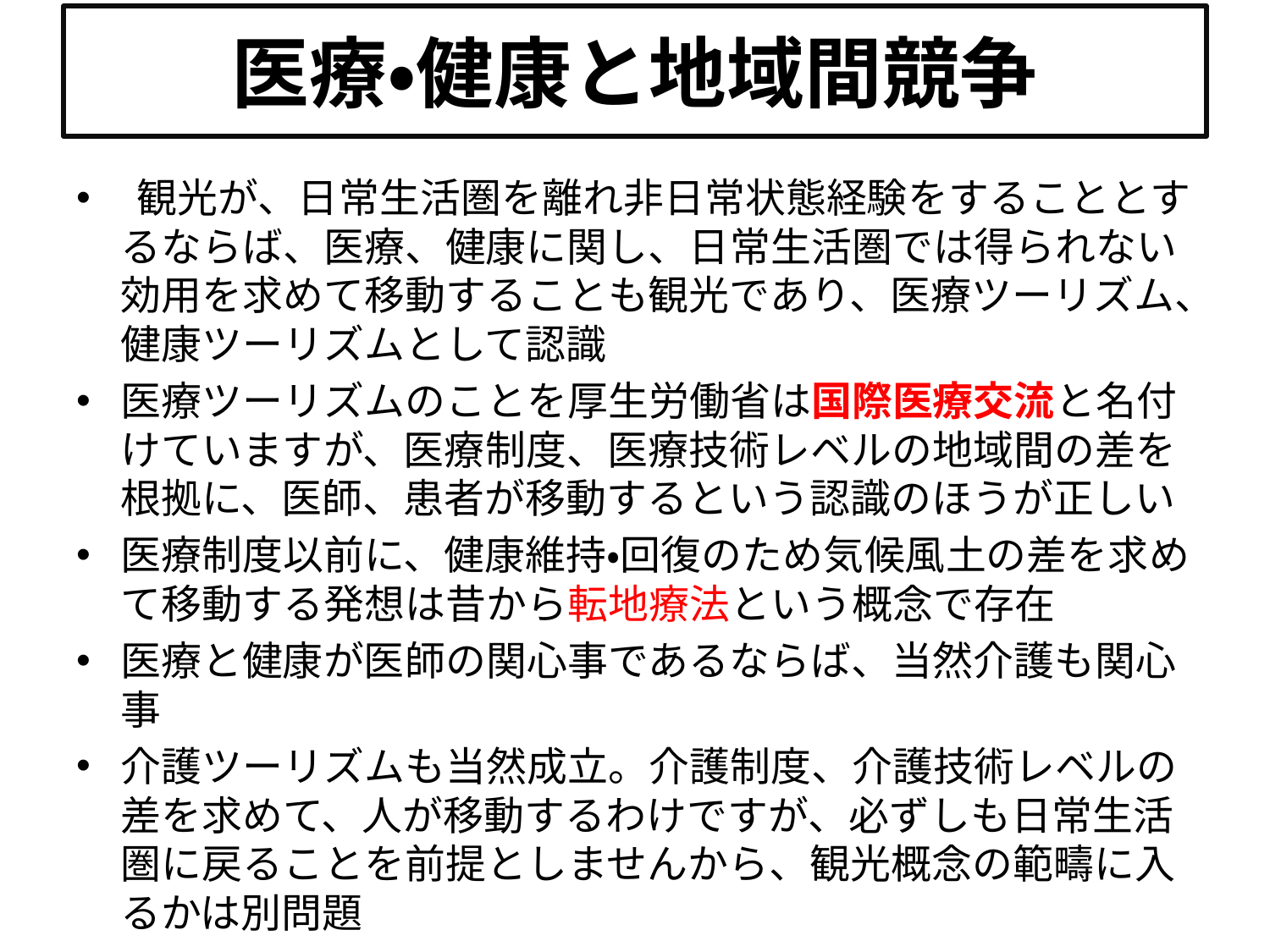

# 医療・健康と地域間競争
 観光が、日常生活圏を離れ非日常状態経験をすることとするならば、医療、健康に関し、日常生活圏では得られない効用を求めて移動することも観光であり、医療ツーリズム、健康ツーリズムとして認識
医療ツーリズムのことを厚生労働省は国際医療交流と名付けていますが、医療制度、医療技術レベルの地域間の差を根拠に、医師、患者が移動するという認識のほうが正しい
医療制度以前に、健康維持・回復のため気候風土の差を求めて移動する発想は昔から転地療法という概念で存在
医療と健康が医師の関心事であるならば、当然介護も関心事
介護ツーリズムも当然成立。介護制度、介護技術レベルの差を求めて、人が移動するわけですが、必ずしも日常生活圏に戻ることを前提としませんから、観光概念の範疇に入るかは別問題